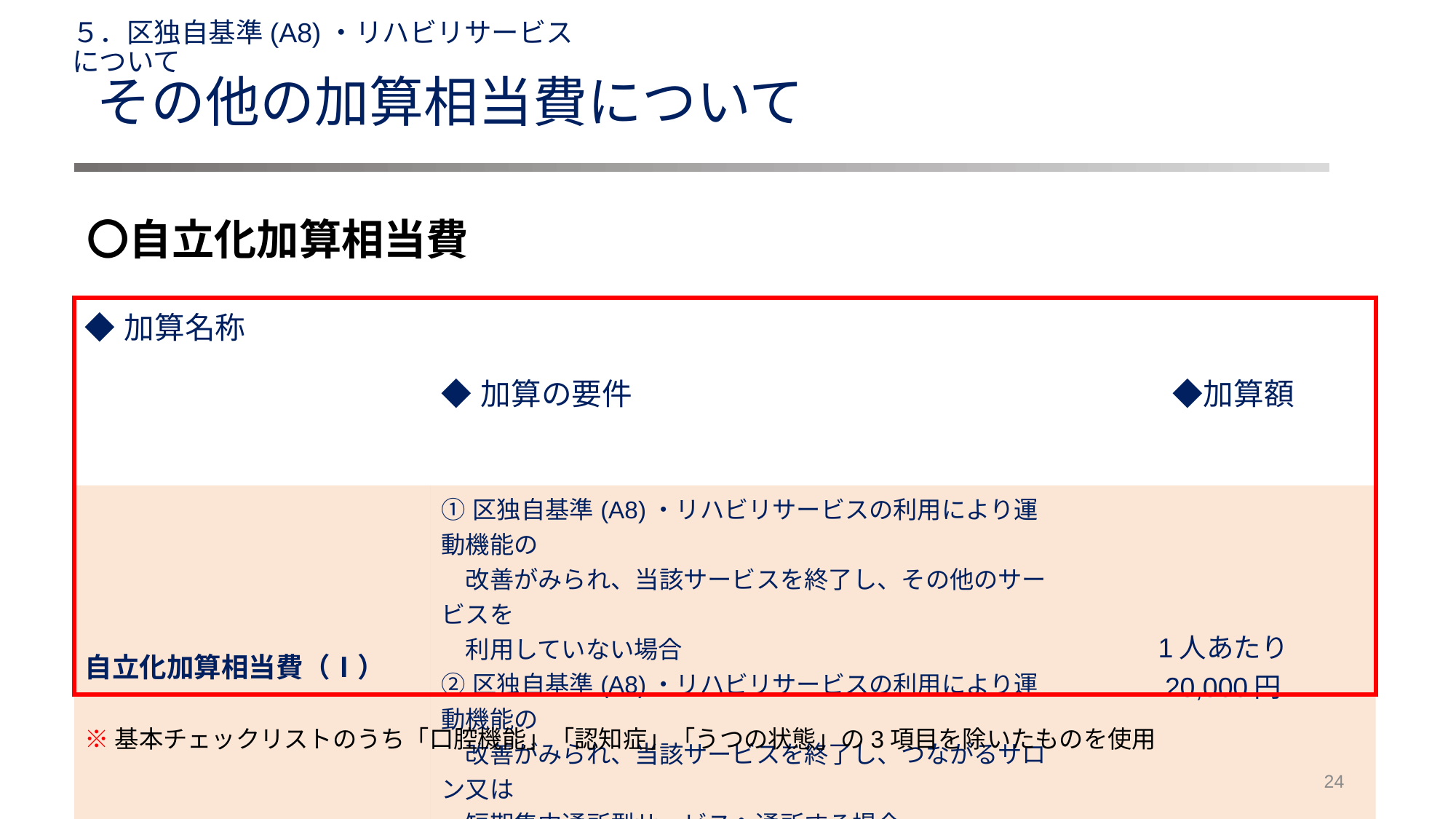

５．区独自基準(A8)・リハビリサービスについて
その他の加算相当費について

〇自立化加算相当費

| ◆加算名称 | ◆加算の要件 | ◆加算額 |
| --- | --- | --- |
| 自立化加算相当費（Ⅰ） | ①区独自基準(A8)・リハビリサービスの利用により運動機能の　　 　改善がみられ、当該サービスを終了し、その他のサービスを 　利用していない場合 ②区独自基準(A8)・リハビリサービスの利用により運動機能の　　 　改善がみられ、当該サービスを終了し、つながるサロン又は 　短期集中通所型サービスへ通所する場合 | 1人あたり 20,000円 |
| 自立化加算相当費（Ⅱ） | としまリハビリ通所サービスを終了し、サービス終了時に実施する「自立化加算相当費（Ⅱ）判定基準表※」により、基準値を下回る状態と判定された場合 | 1人あたり 10,000円 |
※基本チェックリストのうち「口腔機能」「認知症」「うつの状態」の3項目を除いたものを使用
24